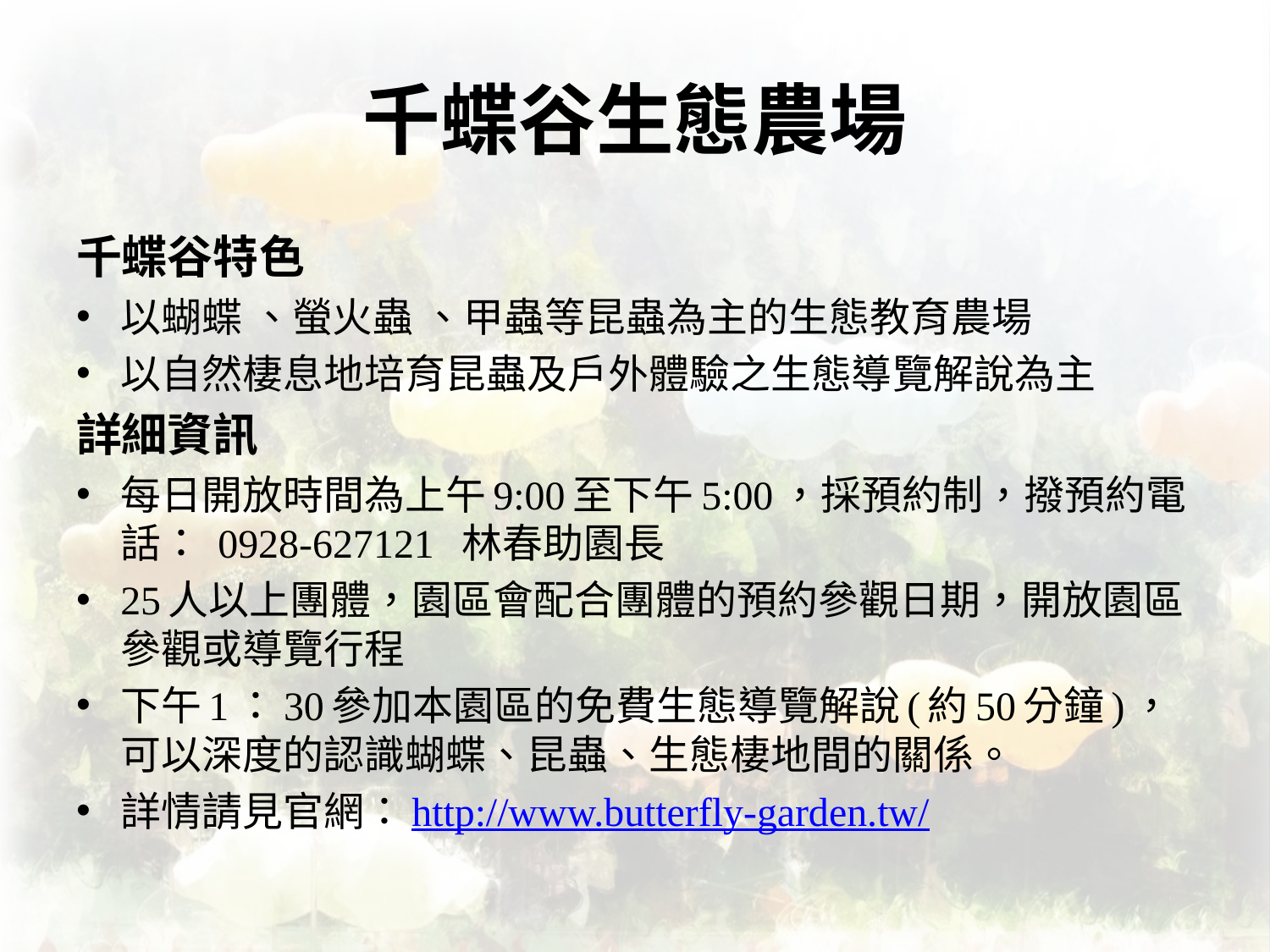

# 千蝶谷生態農場
千蝶谷特色
以蝴蝶 、螢火蟲 、甲蟲等昆蟲為主的生態教育農場
以自然棲息地培育昆蟲及戶外體驗之生態導覽解說為主
詳細資訊
每日開放時間為上午9:00至下午5:00，採預約制，撥預約電話： 0928-627121  林春助園長
25人以上團體，園區會配合團體的預約參觀日期，開放園區參觀或導覽行程
下午1：30參加本園區的免費生態導覽解說(約50分鐘)，可以深度的認識蝴蝶、昆蟲、生態棲地間的關係。
詳情請見官網：http://www.butterfly-garden.tw/